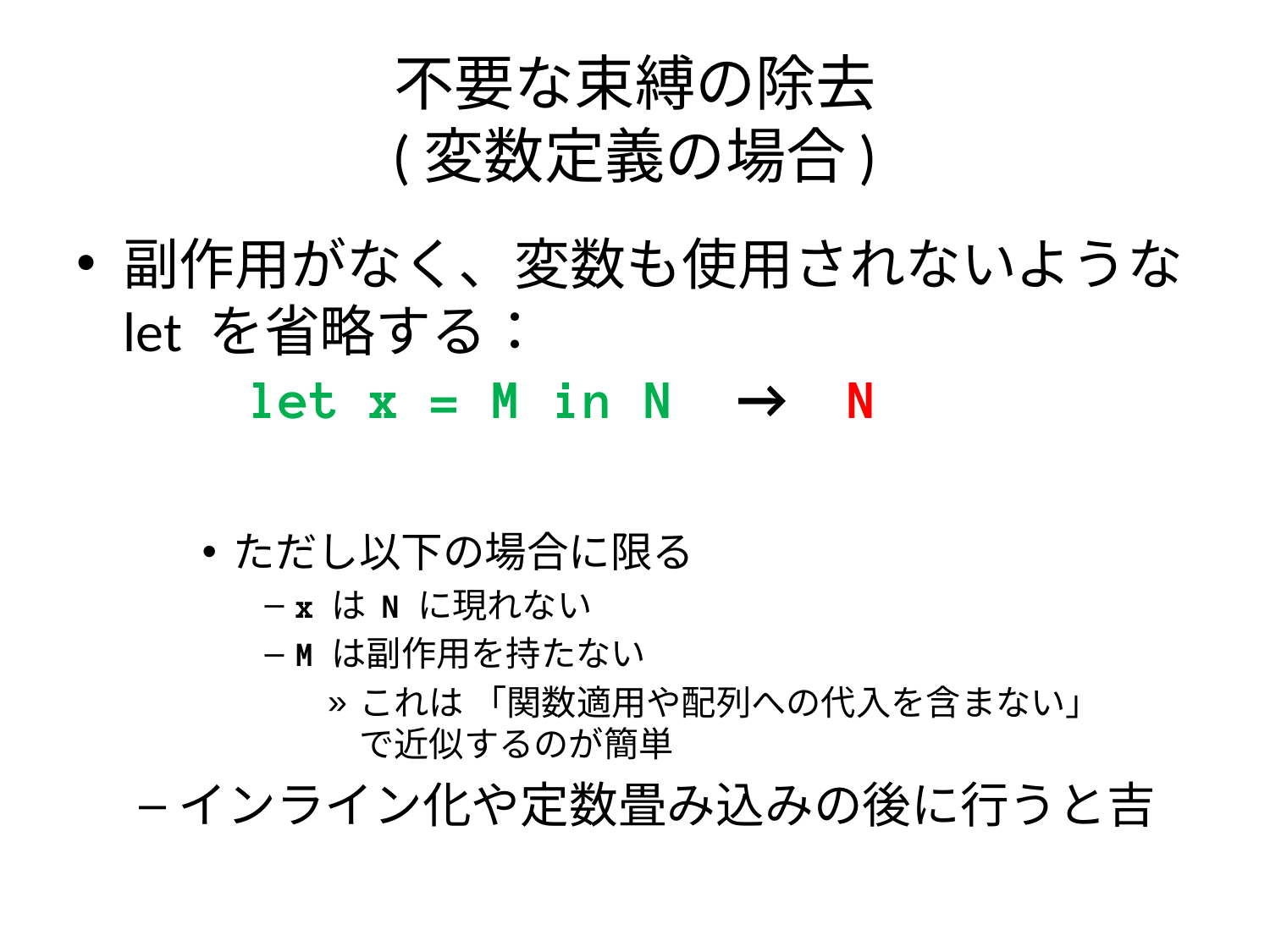

# 不要な束縛の除去 (変数定義の場合)
副作用がなく、変数も使用されないような
let を省略する：
	let x = M in N  →  N

ただし以下の場合に限る
x は N に現れない
M は副作用を持たない
これは 「関数適用や配列への代入を含まない」
で近似するのが簡単
インライン化や定数畳み込みの後に行うと吉